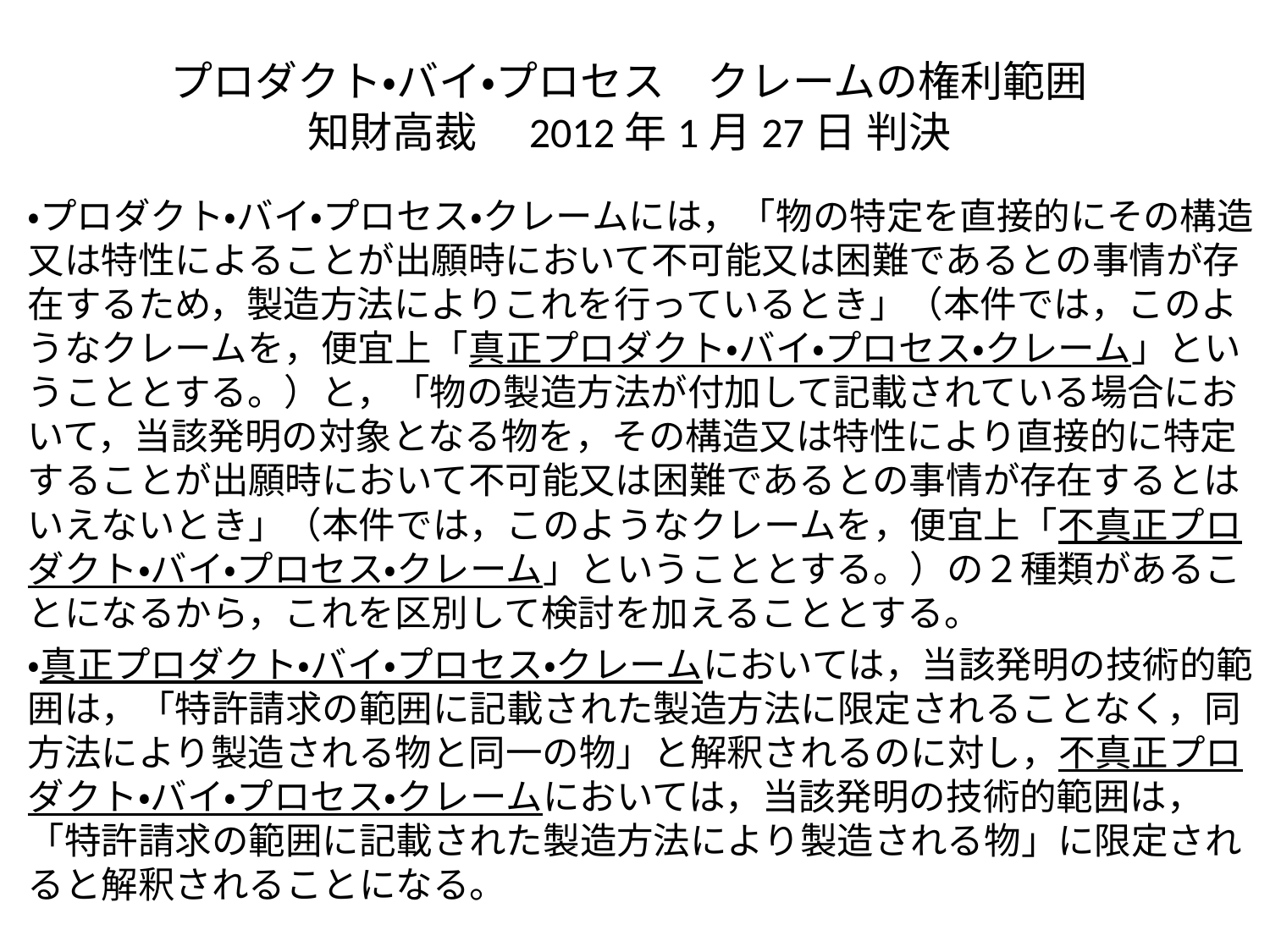

# プロダクト・バイ・プロセス　クレームの権利範囲 知財高裁　2012年1月27日 判決
・プロダクト・バイ・プロセス・クレームには，「物の特定を直接的にその構造又は特性によることが出願時において不可能又は困難であるとの事情が存在するため，製造方法によりこれを行っているとき」（本件では，このようなクレームを，便宜上「真正プロダクト・バイ・プロセス・クレーム」ということとする。）と，「物の製造方法が付加して記載されている場合において，当該発明の対象となる物を，その構造又は特性により直接的に特定することが出願時において不可能又は困難であるとの事情が存在するとはいえないとき」（本件では，このようなクレームを，便宜上「不真正プロダクト・バイ・プロセス・クレーム」ということとする。）の２種類があることになるから，これを区別して検討を加えることとする。
・真正プロダクト・バイ・プロセス・クレームにおいては，当該発明の技術的範囲は，「特許請求の範囲に記載された製造方法に限定されることなく，同方法により製造される物と同一の物」と解釈されるのに対し，不真正プロダクト・バイ・プロセス・クレームにおいては，当該発明の技術的範囲は，「特許請求の範囲に記載された製造方法により製造される物」に限定されると解釈されることになる。